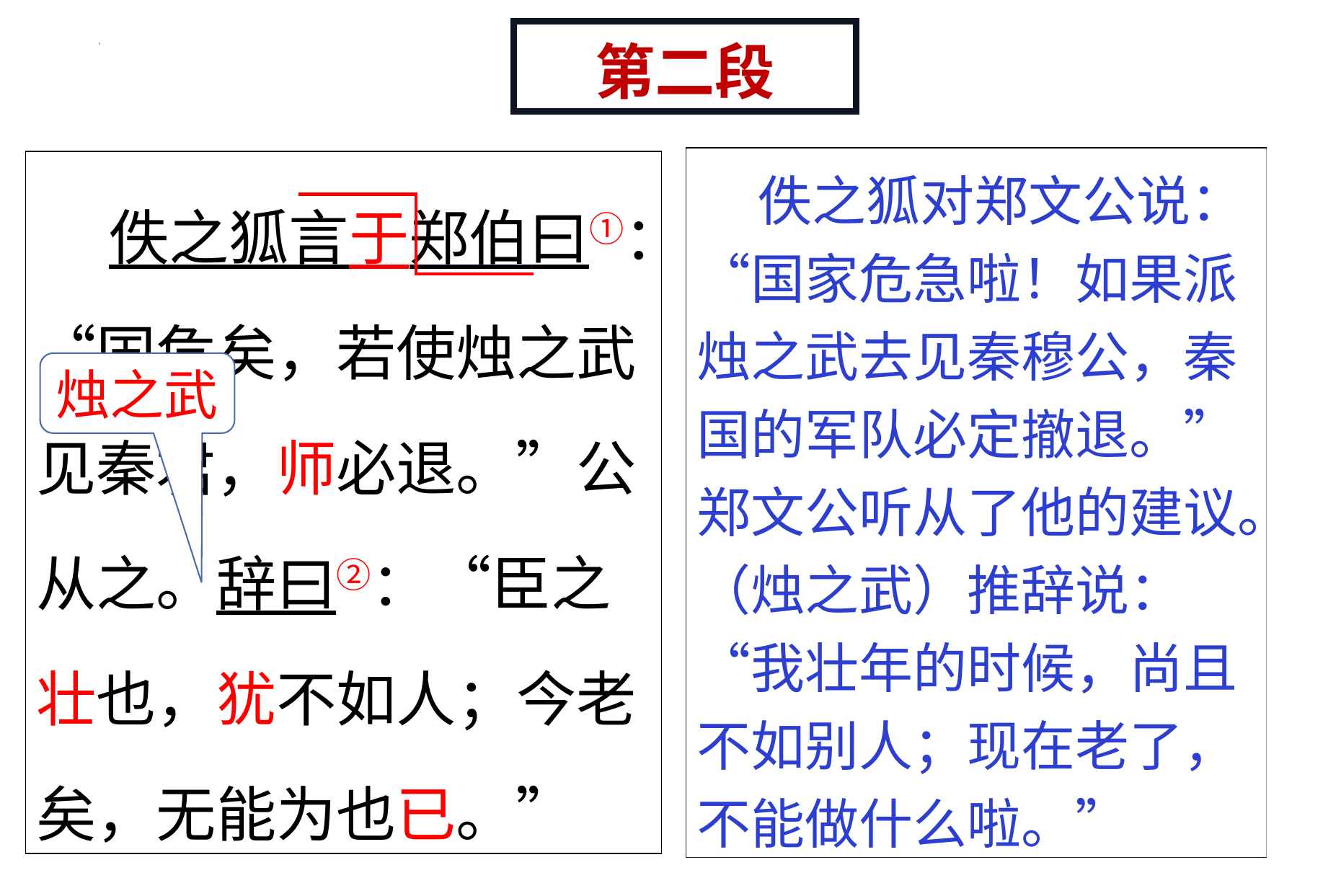

第二段
    佚之狐言于郑伯曰①：“国危矣，若使烛之武见秦君，师必退。”公从之。辞曰②：“臣之壮也，犹不如人；今老矣，无能为也已。”
于：介词，对
①状语后置
师：军队
②省略句，省主语
壮：壮年
犹：尚且
已：通“矣”，语气词
    佚之狐对郑文公说：“国家危急啦！如果派烛之武去见秦穆公，秦国的军队必定撤退。”郑文公听从了他的建议。（烛之武）推辞说：“我壮年的时候，尚且不如别人；现在老了，不能做什么啦。”
烛之武